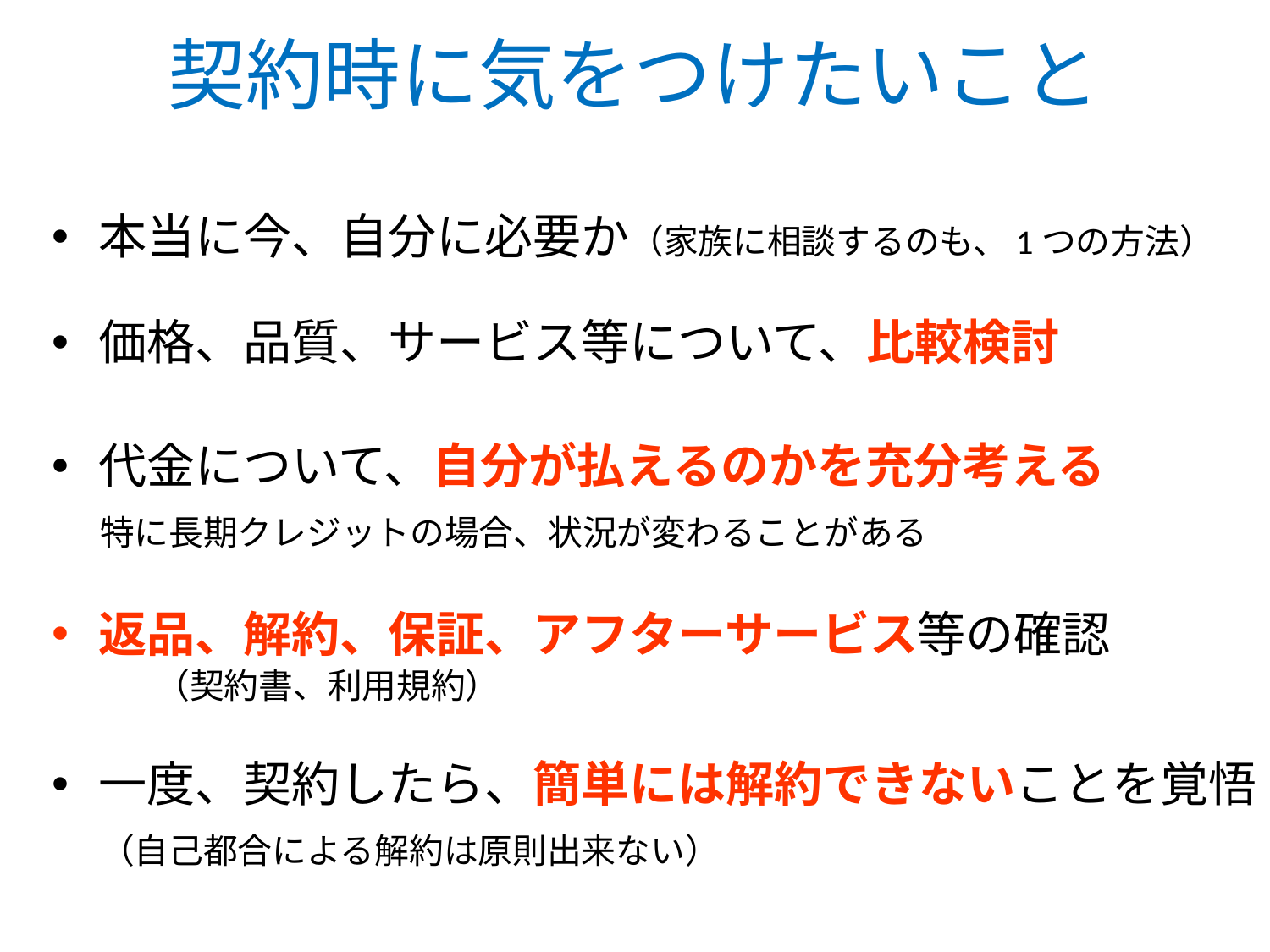

契約時に気をつけたいこと
本当に今、自分に必要か（家族に相談するのも、1つの方法）

価格、品質、サービス等について、比較検討

代金について、自分が払えるのかを充分考える
　特に長期クレジットの場合、状況が変わることがある

返品、解約、保証、アフターサービス等の確認
　　　（契約書、利用規約）

一度、契約したら、簡単には解約できないことを覚悟
　（自己都合による解約は原則出来ない）